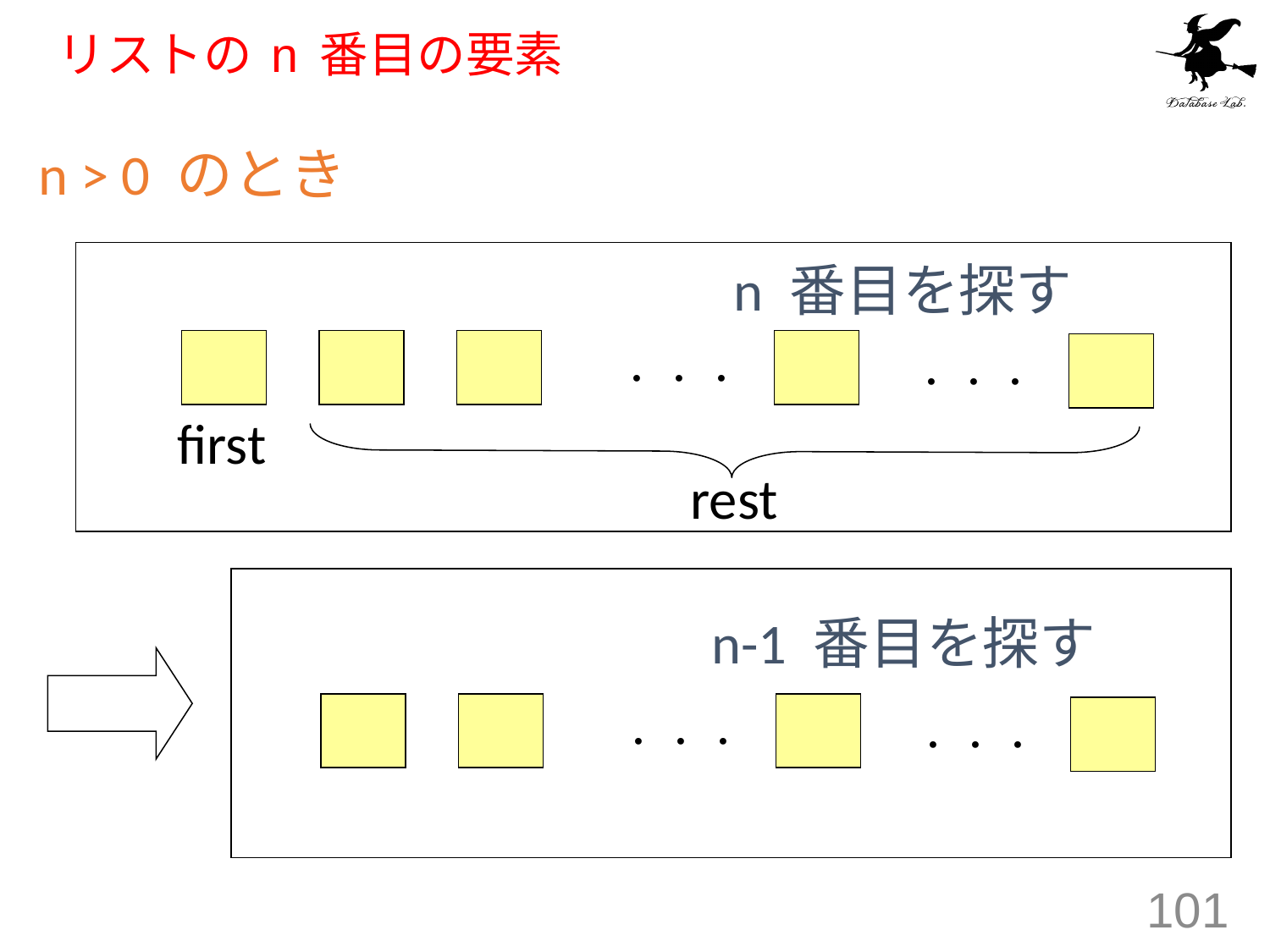

# リストの n 番目の要素

n > 0 のとき

n 番目を探す

．．．

．．．
first
rest

n-1 番目を探す

．．．

．．．
101